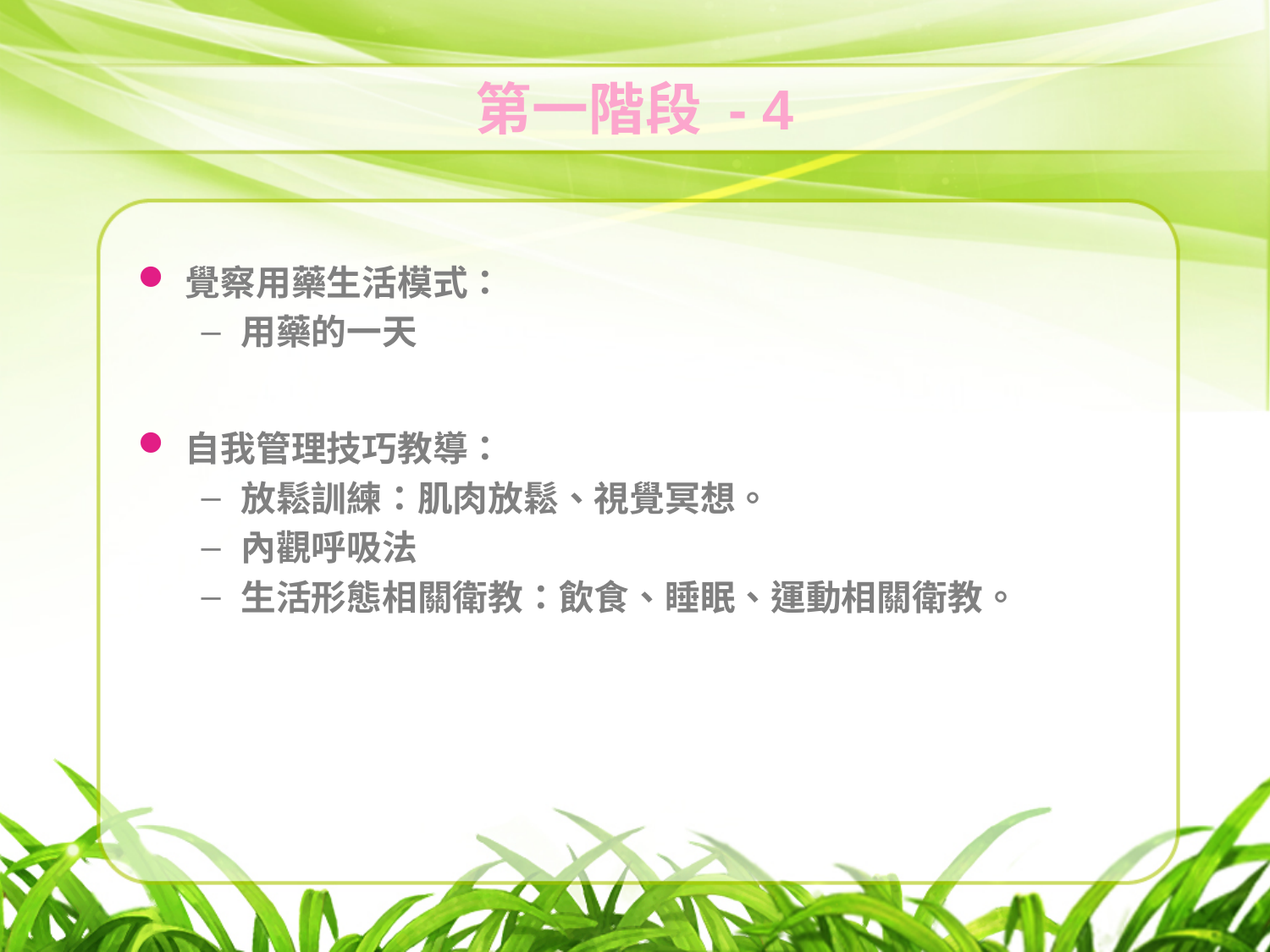

# 第一階段 - 4
覺察用藥生活模式：
用藥的一天

自我管理技巧教導：
放鬆訓練：肌肉放鬆、視覺冥想。
內觀呼吸法
生活形態相關衛教：飲食、睡眠、運動相關衛教。